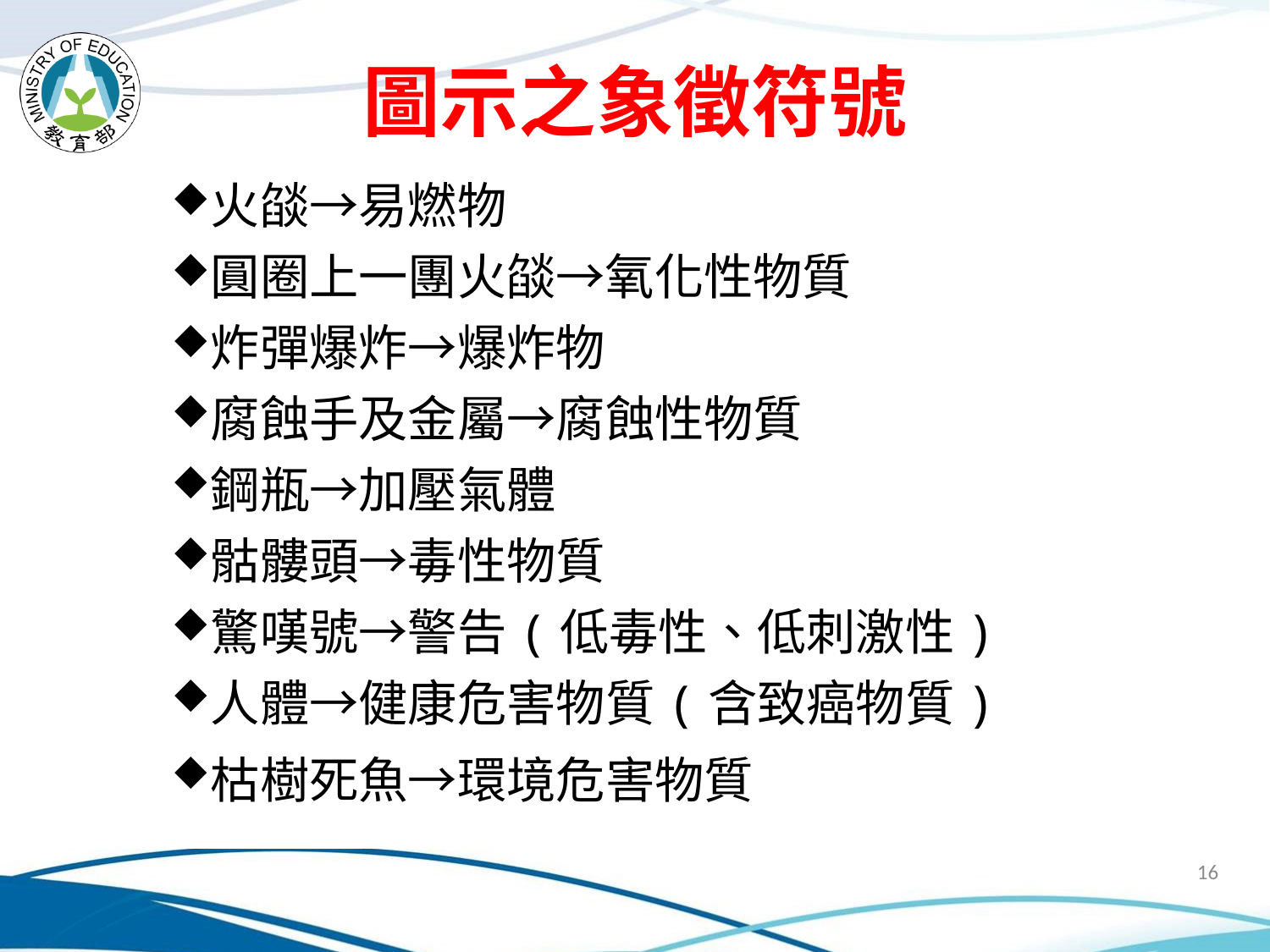

圖示之象徵符號
火燄→易燃物
圓圈上一團火燄→氧化性物質
炸彈爆炸→爆炸物
腐蝕手及金屬→腐蝕性物質
鋼瓶→加壓氣體
骷髏頭→毒性物質
驚嘆號→警告(低毒性、低刺激性)
人體→健康危害物質(含致癌物質)
枯樹死魚→環境危害物質
16